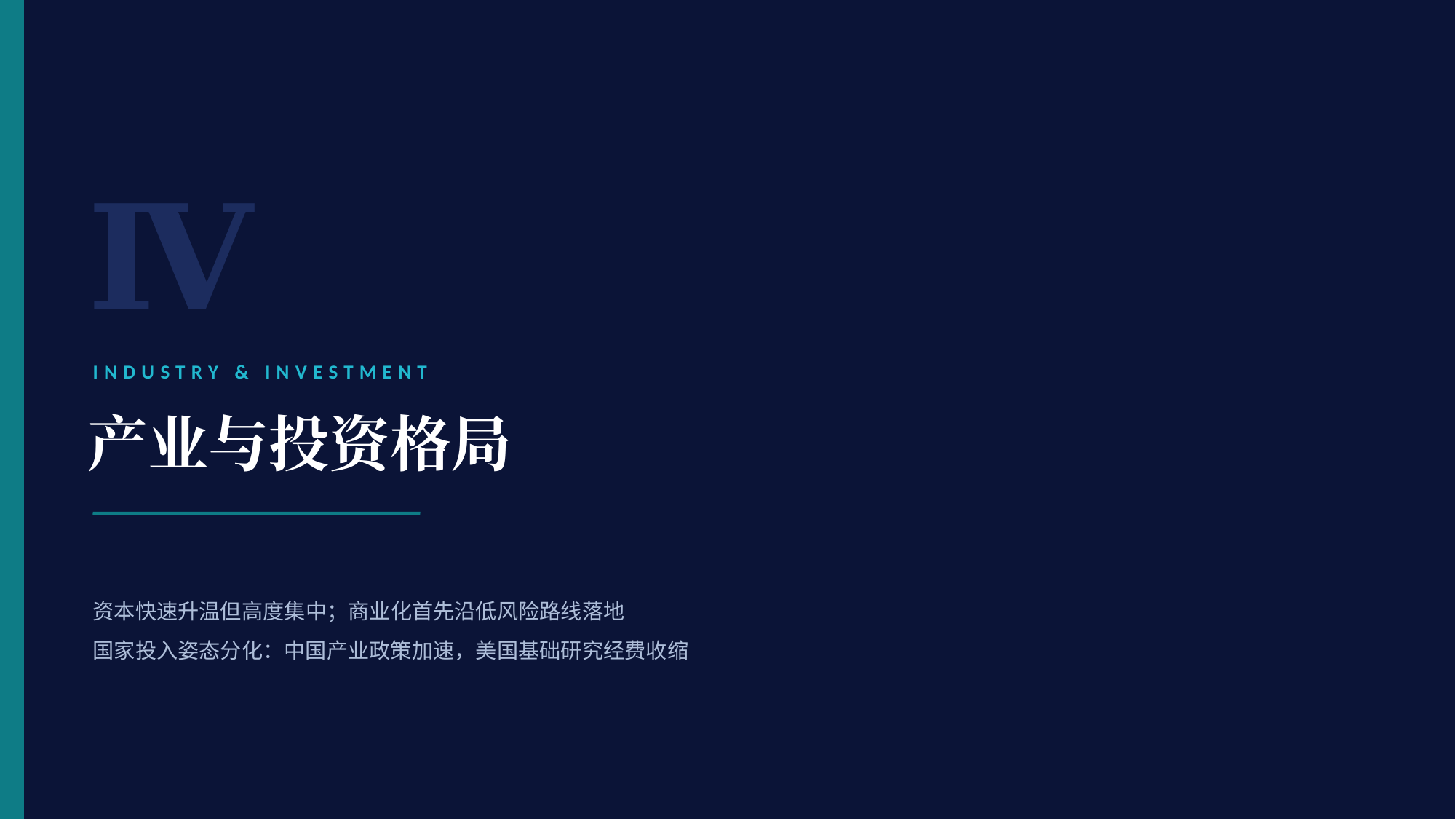

Ⅳ
INDUSTRY & INVESTMENT
产业与投资格局

资本快速升温但高度集中；商业化首先沿低风险路线落地
国家投入姿态分化：中国产业政策加速，美国基础研究经费收缩